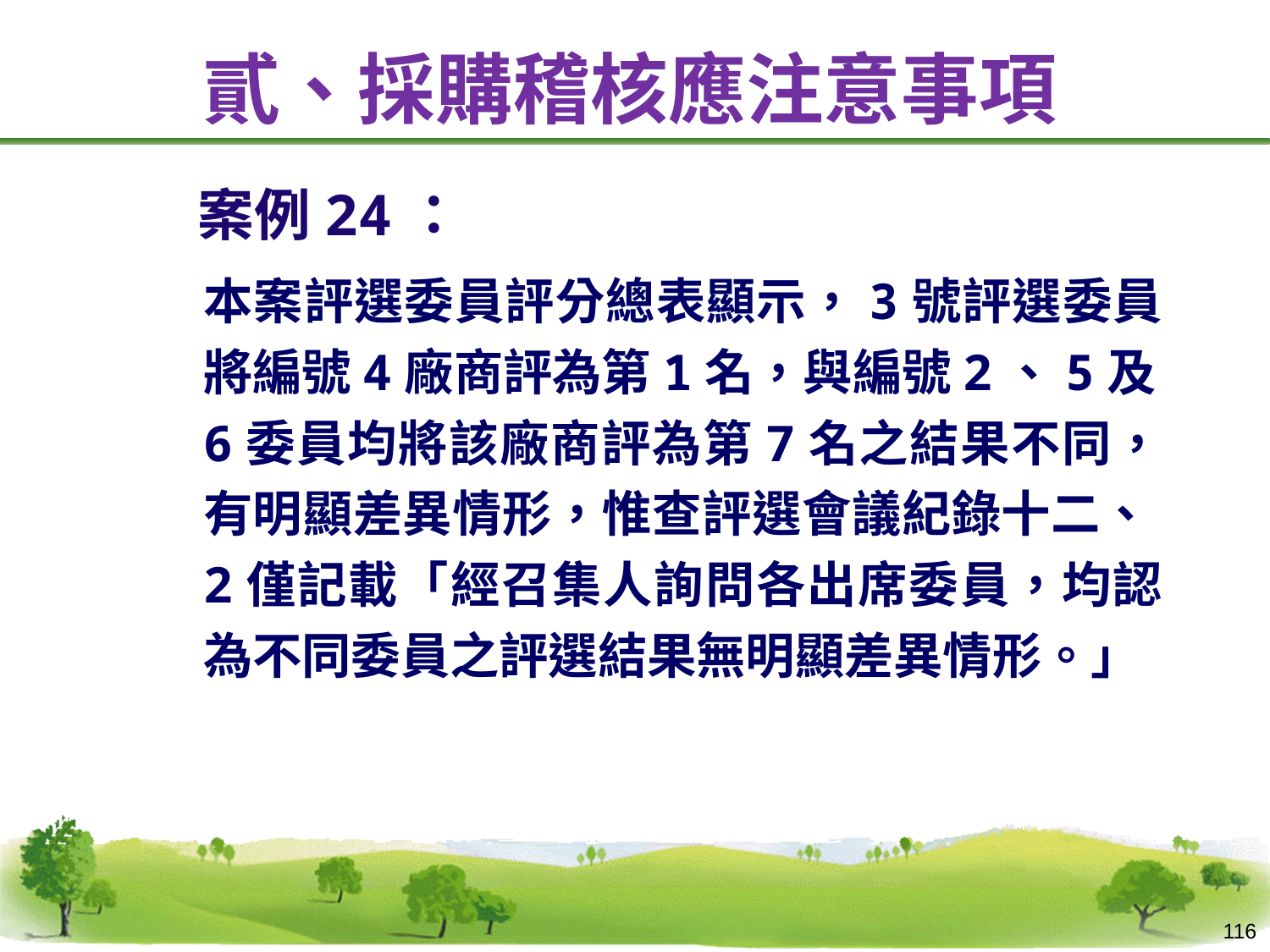

# 貳、採購稽核應注意事項
　案例24：
本案評選委員評分總表顯示，3號評選委員將編號4廠商評為第1名，與編號2、5及6委員均將該廠商評為第7名之結果不同，有明顯差異情形，惟查評選會議紀錄十二、2僅記載「經召集人詢問各出席委員，均認為不同委員之評選結果無明顯差異情形。」
116